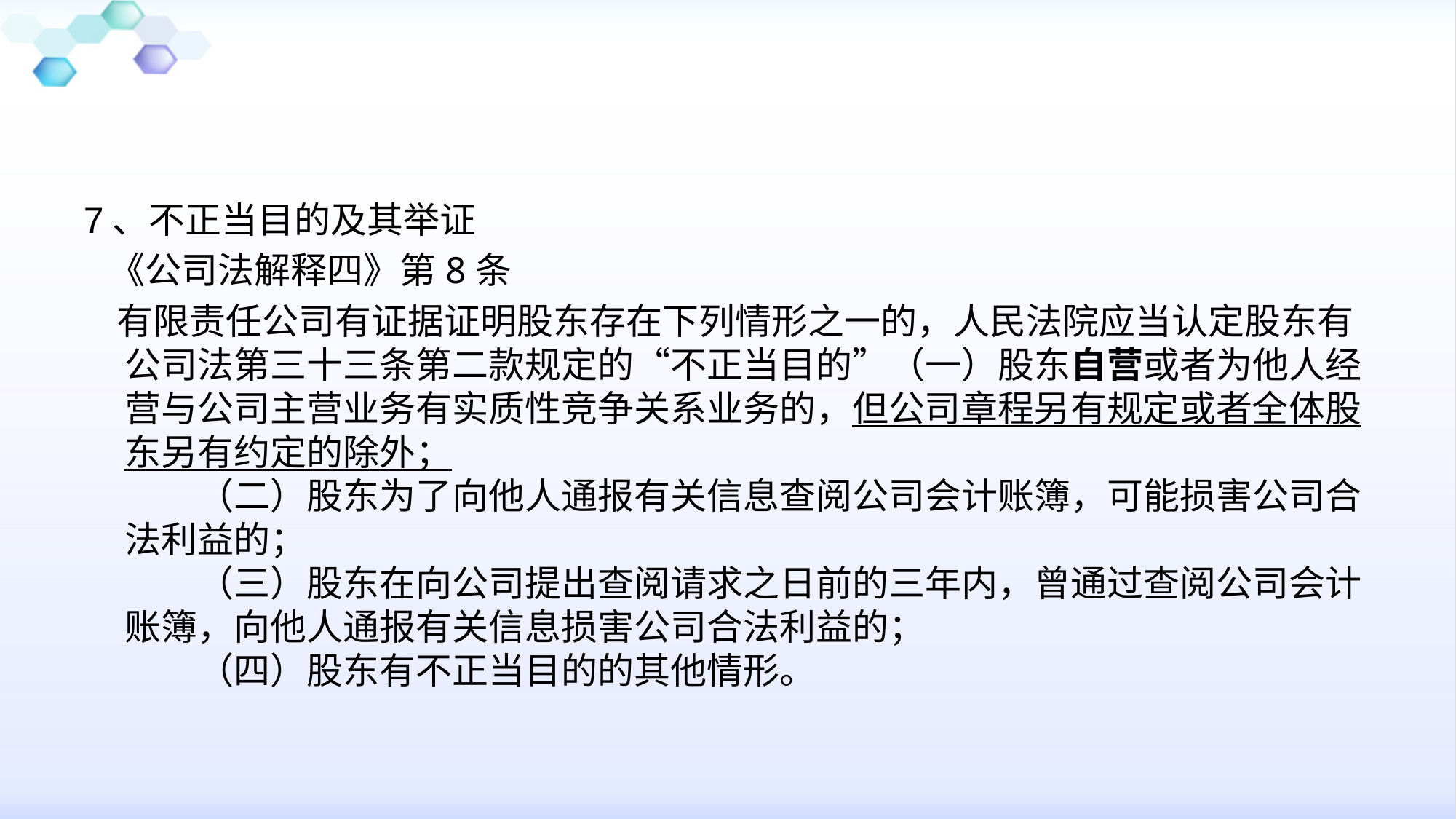

7、不正当目的及其举证
  《公司法解释四》第8条
   有限责任公司有证据证明股东存在下列情形之一的，人民法院应当认定股东有公司法第三十三条第二款规定的“不正当目的”（一）股东自营或者为他人经营与公司主营业务有实质性竞争关系业务的，但公司章程另有规定或者全体股东另有约定的除外；
　　（二）股东为了向他人通报有关信息查阅公司会计账簿，可能损害公司合法利益的；
　　（三）股东在向公司提出查阅请求之日前的三年内，曾通过查阅公司会计账簿，向他人通报有关信息损害公司合法利益的；
　　（四）股东有不正当目的的其他情形。